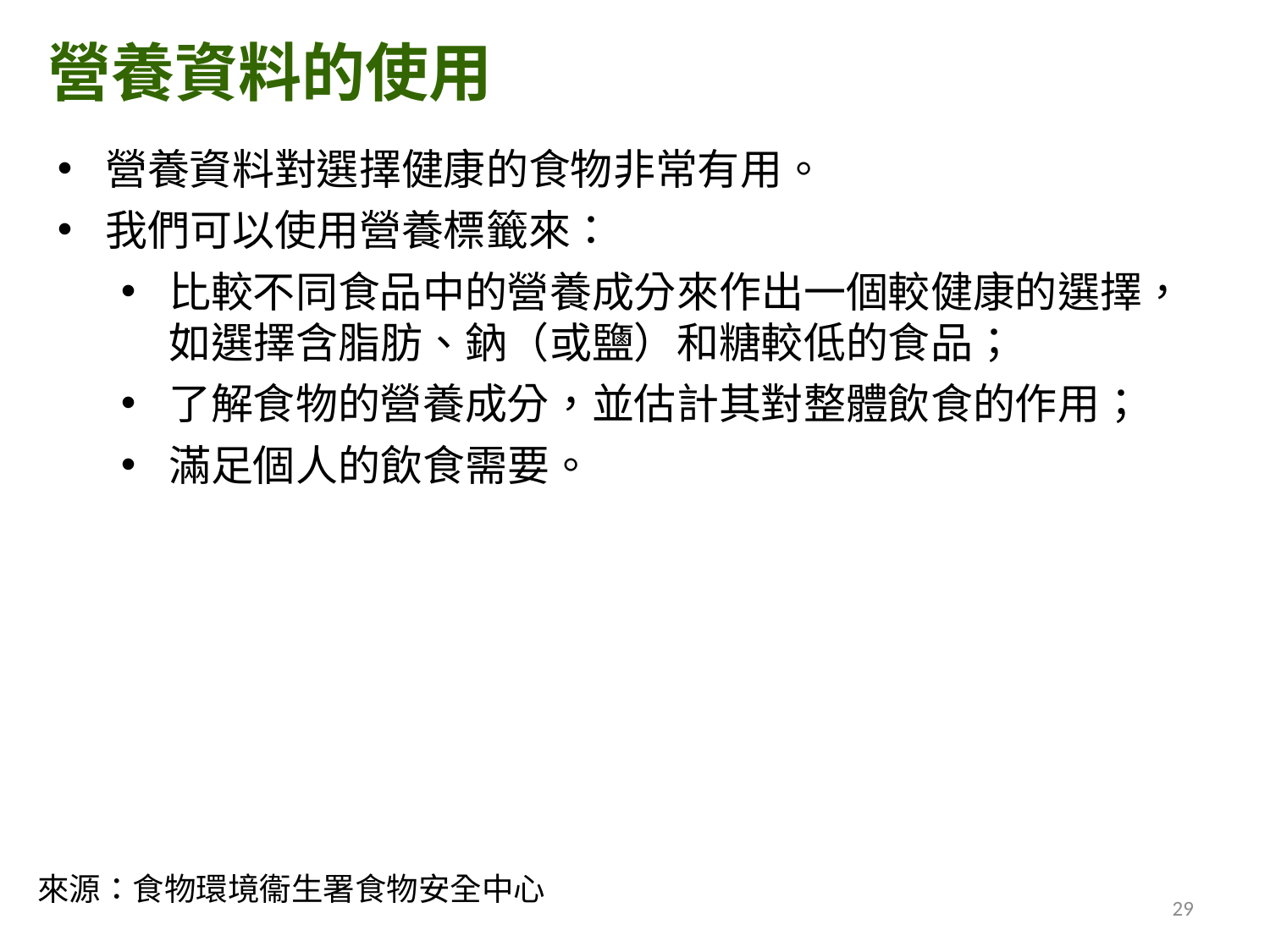

營養資料的使用
營養資料對選擇健康的食物非常有用。
我們可以使用營養標籤來：
比較不同食品中的營養成分來作出一個較健康的選擇，如選擇含脂肪、鈉（或鹽）和糖較低的食品；
了解食物的營養成分，並估計其對整體飲食的作用；
滿足個人的飲食需要。
來源：食物環境衞生署食物安全中心
29